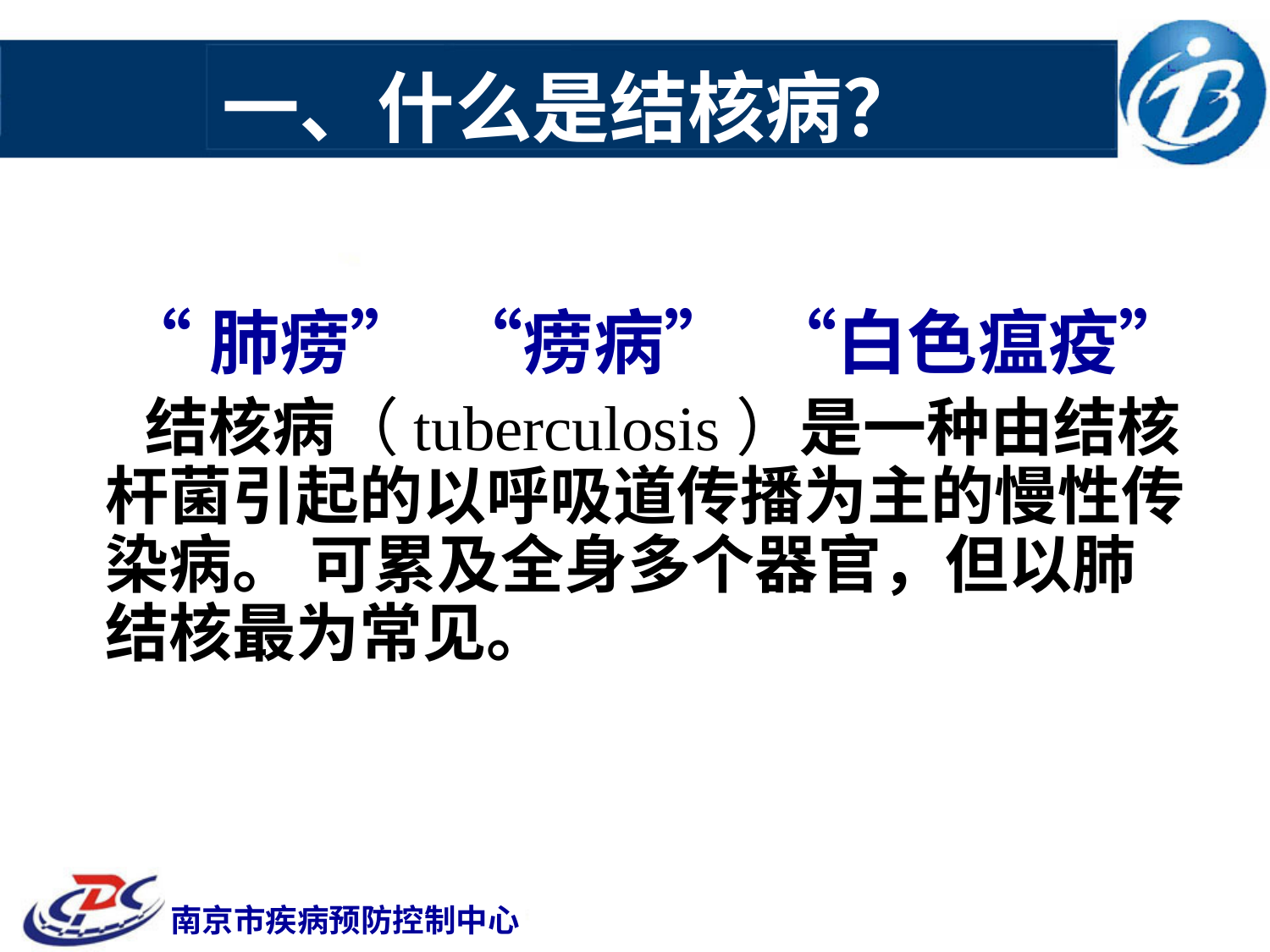

# 一、什么是结核病？

    “肺痨”  “痨病”  “白色瘟疫”
     结核病（tuberculosis）是一种由结核杆菌引起的以呼吸道传播为主的慢性传染病。 可累及全身多个器官，但以肺结核最为常见。